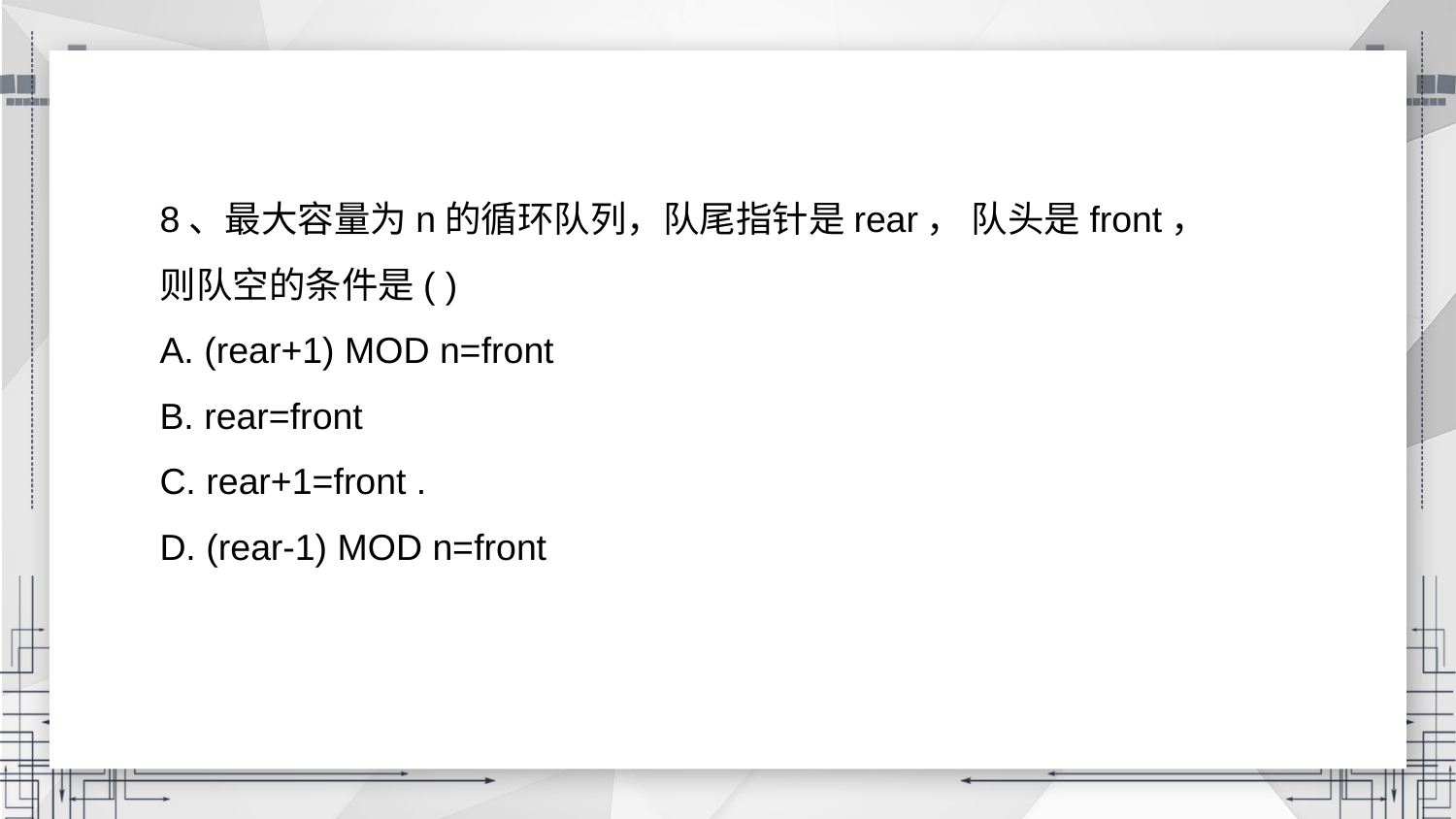

8、最大容量为n的循环队列，队尾指针是rear， 队头是front， 则队空的条件是( )
A. (rear+1) MOD n=front
B. rear=front
C. rear+1=front .
D. (rear-1) MOD n=front